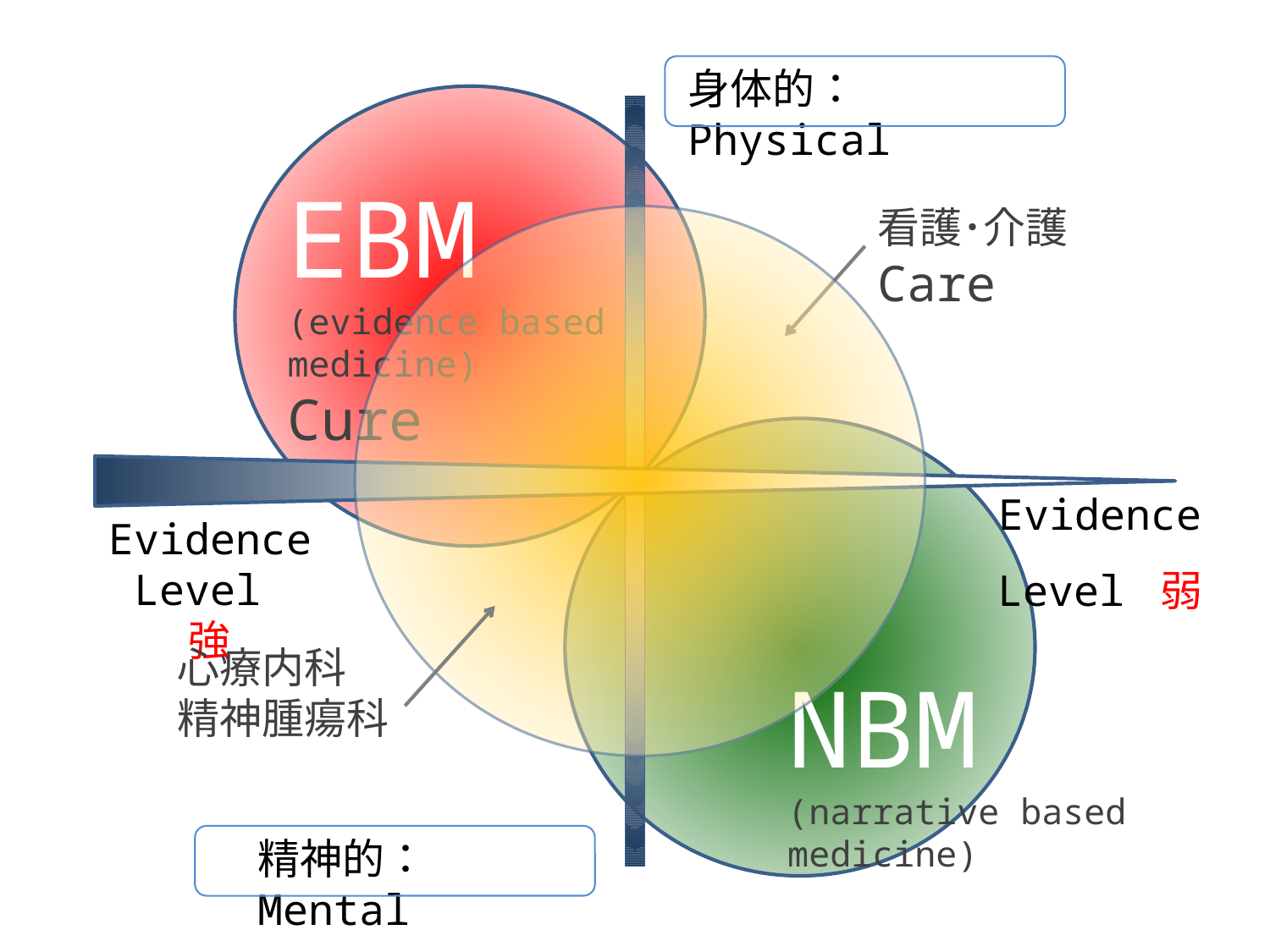

身体的：Physical

EBM
(evidence based medicine)
Cure
看護･介護
Care

Evidence Level 弱

Evidence Level
強
心療内科
精神腫瘍科
NBM
(narrative based medicine)

精神的：Mental